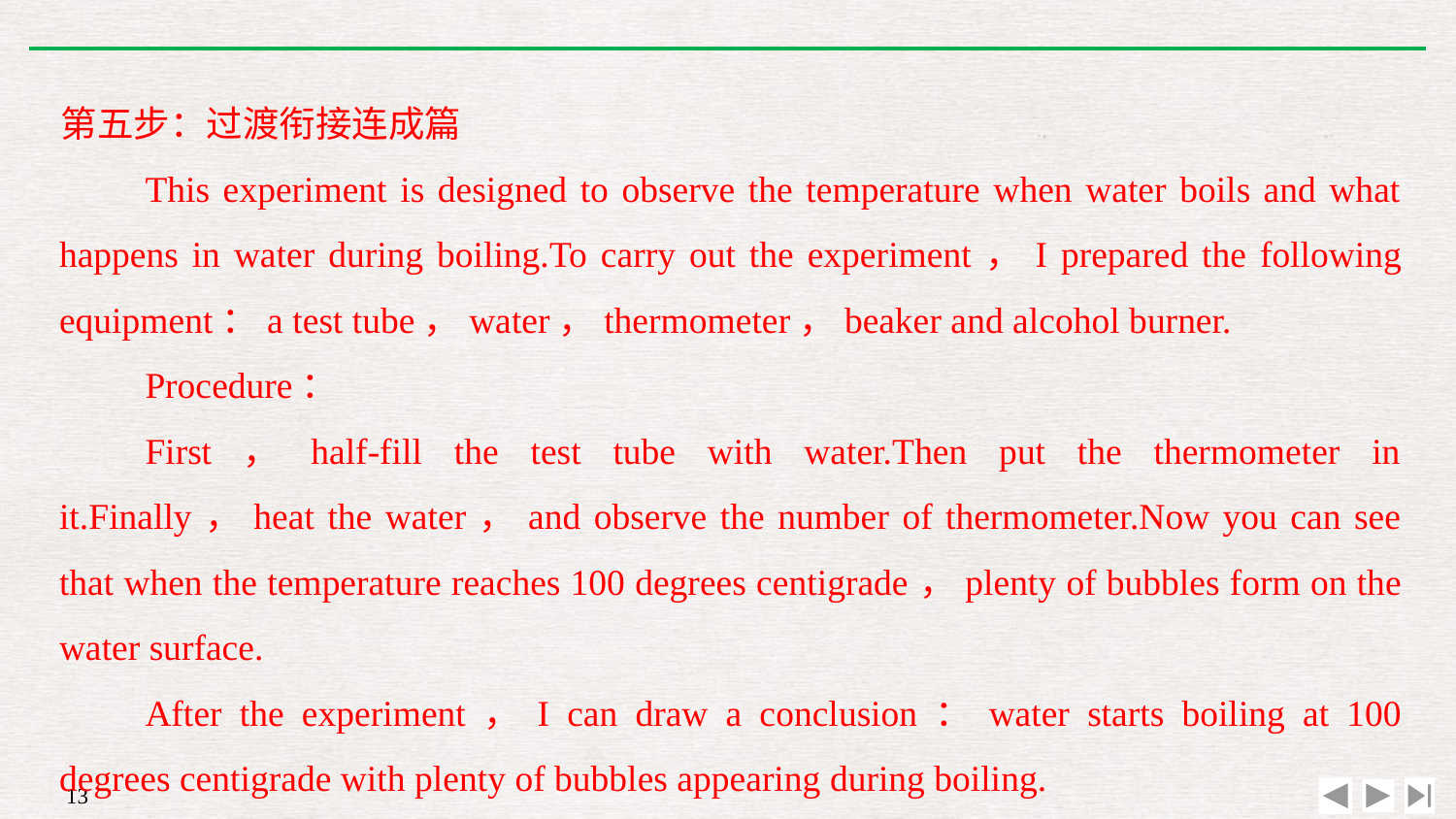

第五步：过渡衔接连成篇
This experiment is designed to observe the temperature when water boils and what happens in water during boiling.To carry out the experiment，I prepared the following equipment：a test tube，water，thermometer，beaker and alcohol burner.
Procedure：
First，half-fill the test tube with water.Then put the thermometer in it.Finally，heat the water，and observe the number of thermometer.Now you can see that when the temperature reaches 100 degrees centigrade，plenty of bubbles form on the water surface.
After the experiment，I can draw a conclusion：water starts boiling at 100 degrees centigrade with plenty of bubbles appearing during boiling.